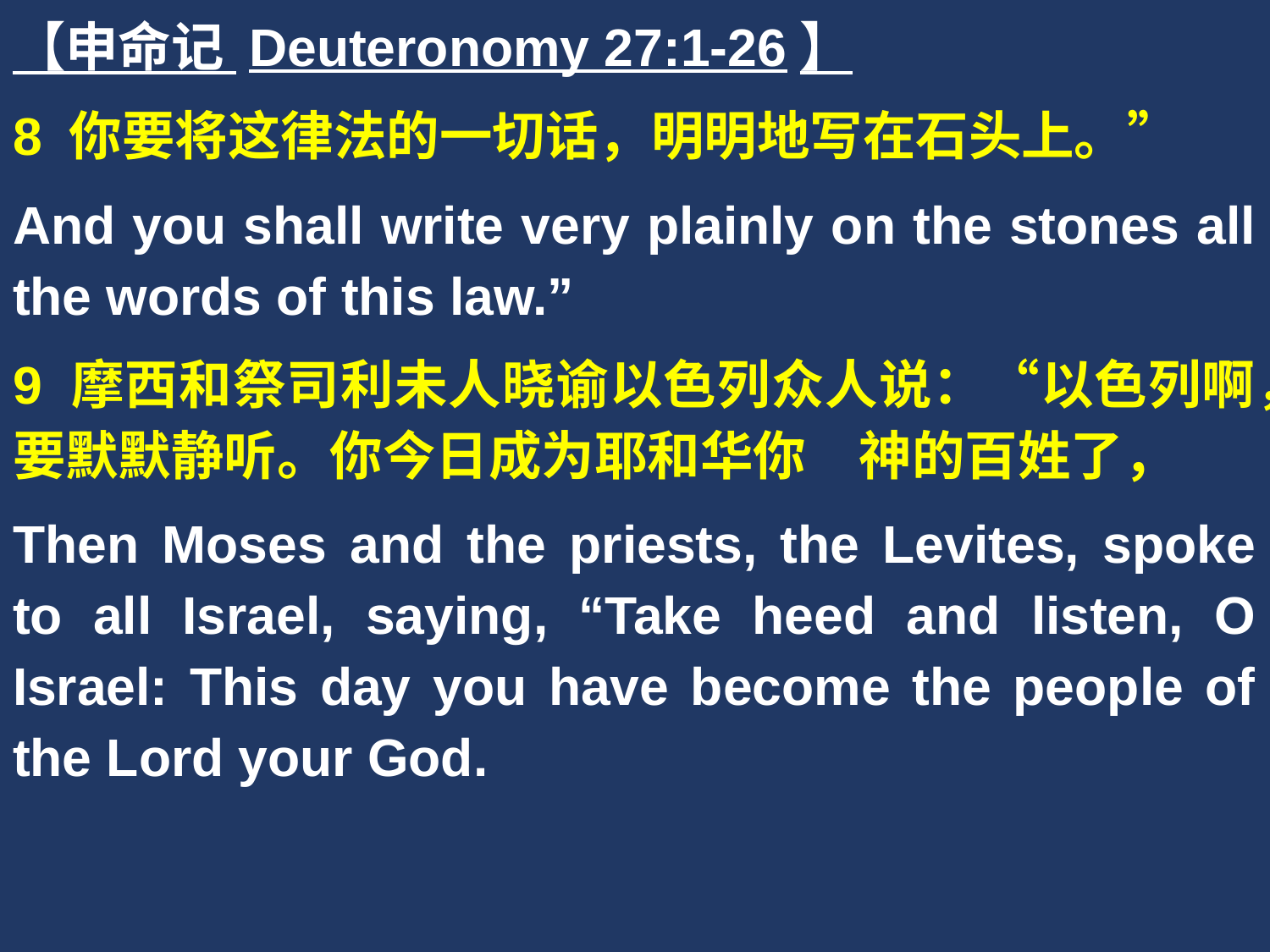

【申命记 Deuteronomy 27:1-26】
8 你要将这律法的一切话，明明地写在石头上。”
And you shall write very plainly on the stones all the words of this law.”
9 摩西和祭司利未人晓谕以色列众人说：“以色列啊，要默默静听。你今日成为耶和华你　神的百姓了，
Then Moses and the priests, the Levites, spoke to all Israel, saying, “Take heed and listen, O Israel: This day you have become the people of the Lord your God.